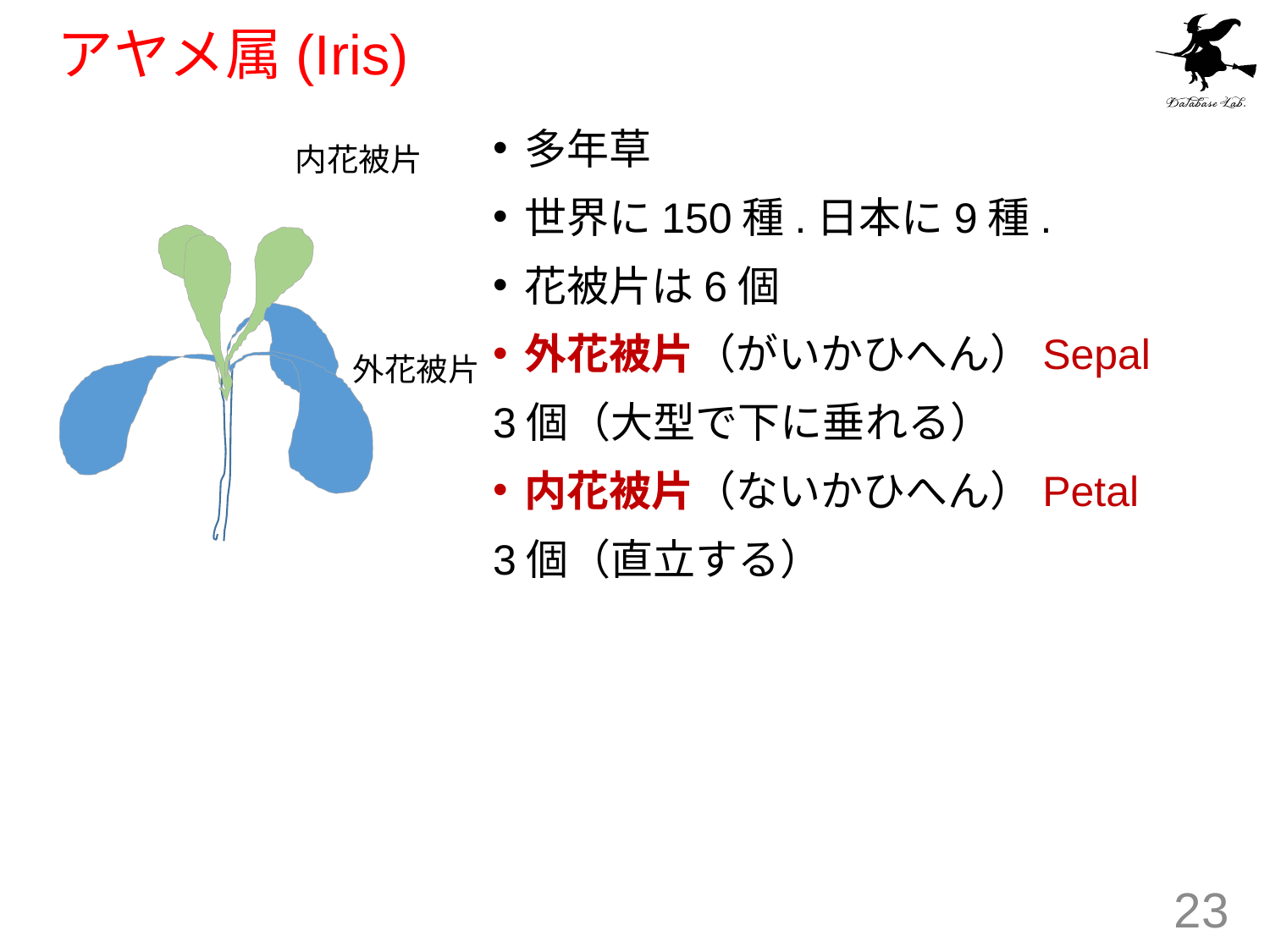

# アヤメ属(Iris)
多年草
世界に150種.日本に9種.
花被片は6個
外花被片（がいかひへん）Sepal
3個（大型で下に垂れる）
内花被片（ないかひへん）Petal
3個（直立する）
内花被片

外花被片

23